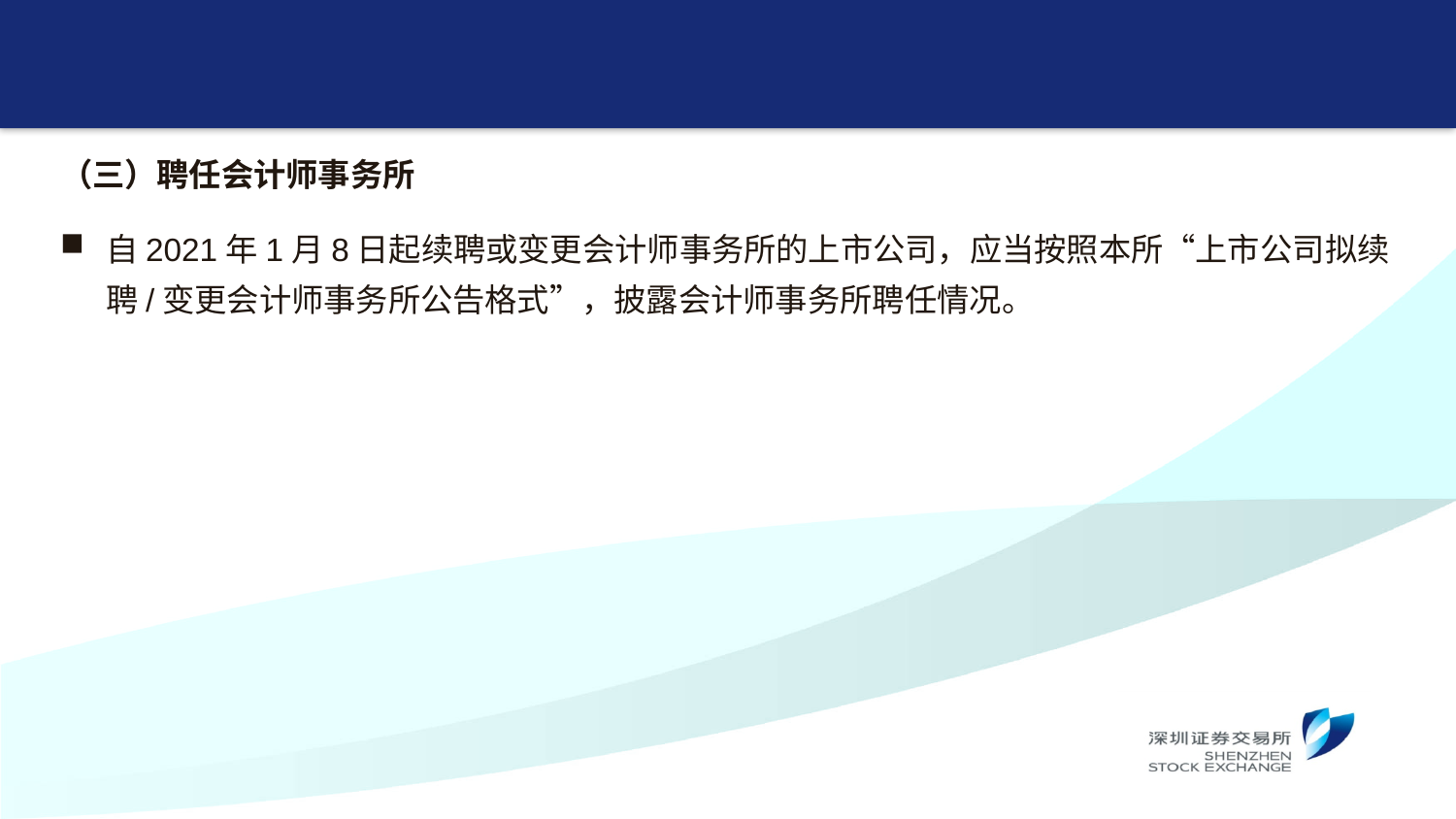

（三）聘任会计师事务所
自2021年1月8日起续聘或变更会计师事务所的上市公司，应当按照本所“上市公司拟续聘/变更会计师事务所公告格式”，披露会计师事务所聘任情况。